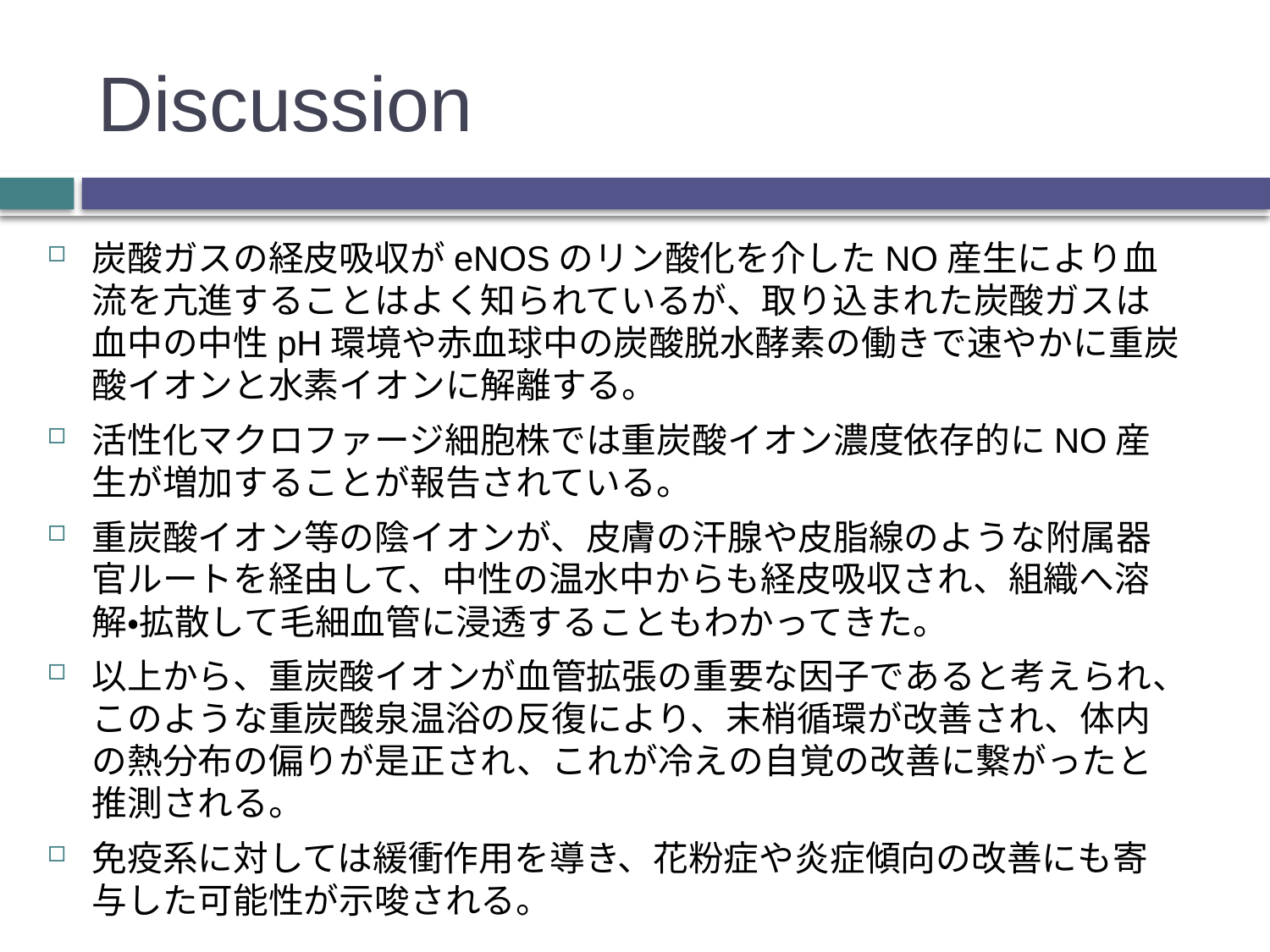

# Discussion
炭酸ガスの経皮吸収がeNOSのリン酸化を介したNO産生により血流を亢進することはよく知られているが、取り込まれた炭酸ガスは血中の中性pH環境や赤血球中の炭酸脱水酵素の働きで速やかに重炭酸イオンと水素イオンに解離する。
活性化マクロファージ細胞株では重炭酸イオン濃度依存的にNO産生が増加することが報告されている。
重炭酸イオン等の陰イオンが、皮膚の汗腺や皮脂線のような附属器官ルートを経由して、中性の温水中からも経皮吸収され、組織へ溶解・拡散して毛細血管に浸透することもわかってきた。
以上から、重炭酸イオンが血管拡張の重要な因子であると考えられ、このような重炭酸泉温浴の反復により、末梢循環が改善され、体内の熱分布の偏りが是正され、これが冷えの自覚の改善に繋がったと推測される。
免疫系に対しては緩衝作用を導き、花粉症や炎症傾向の改善にも寄与した可能性が示唆される。